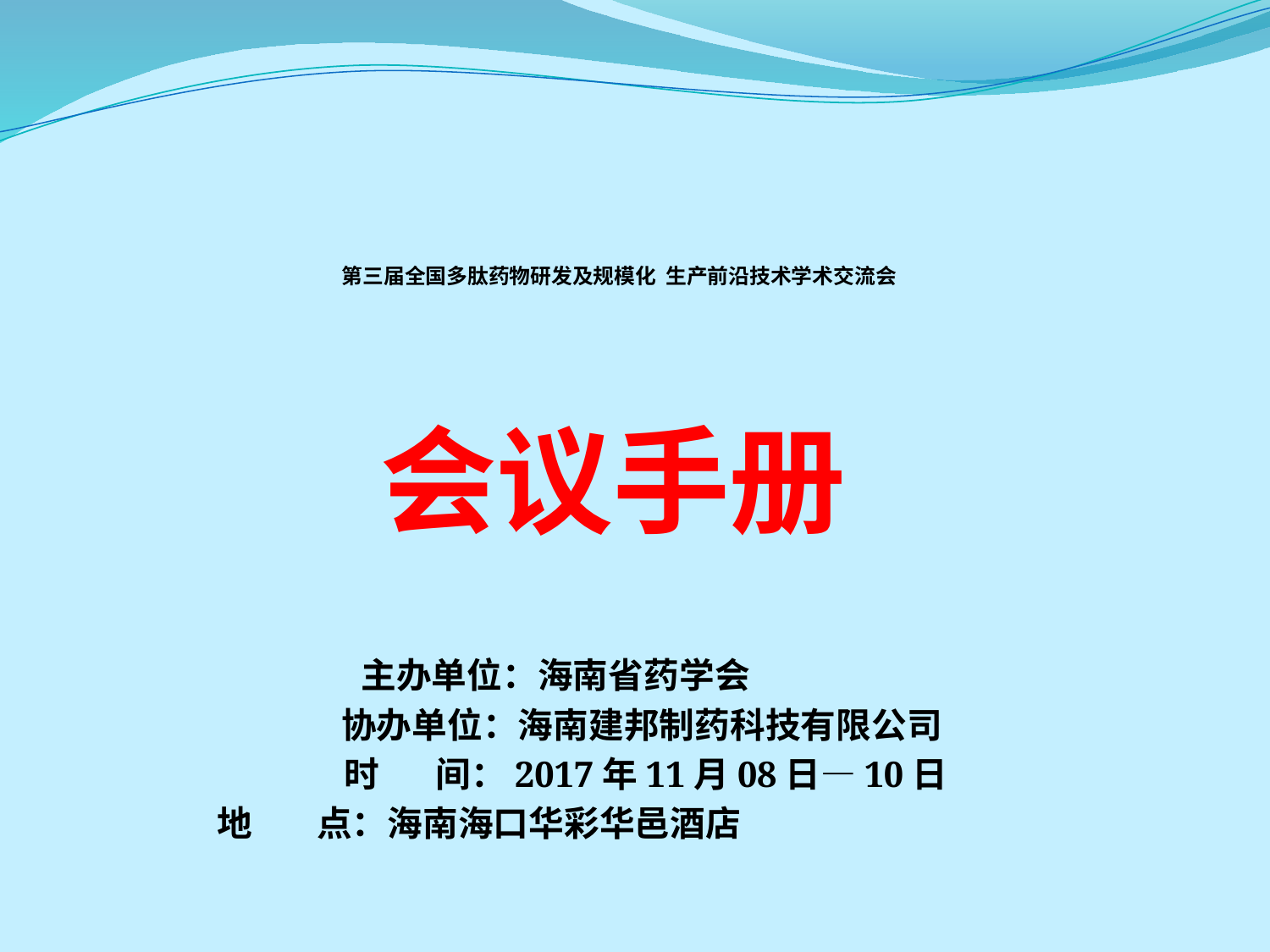

# 第三届全国多肽药物研发及规模化  生产前沿技术学术交流会

会议手册

                                      主办单位：海南省药学会
      协办单位：海南建邦制药科技有限公司
       时       间：2017年11月08日—10日
                地        点：海南海口华彩华邑酒店